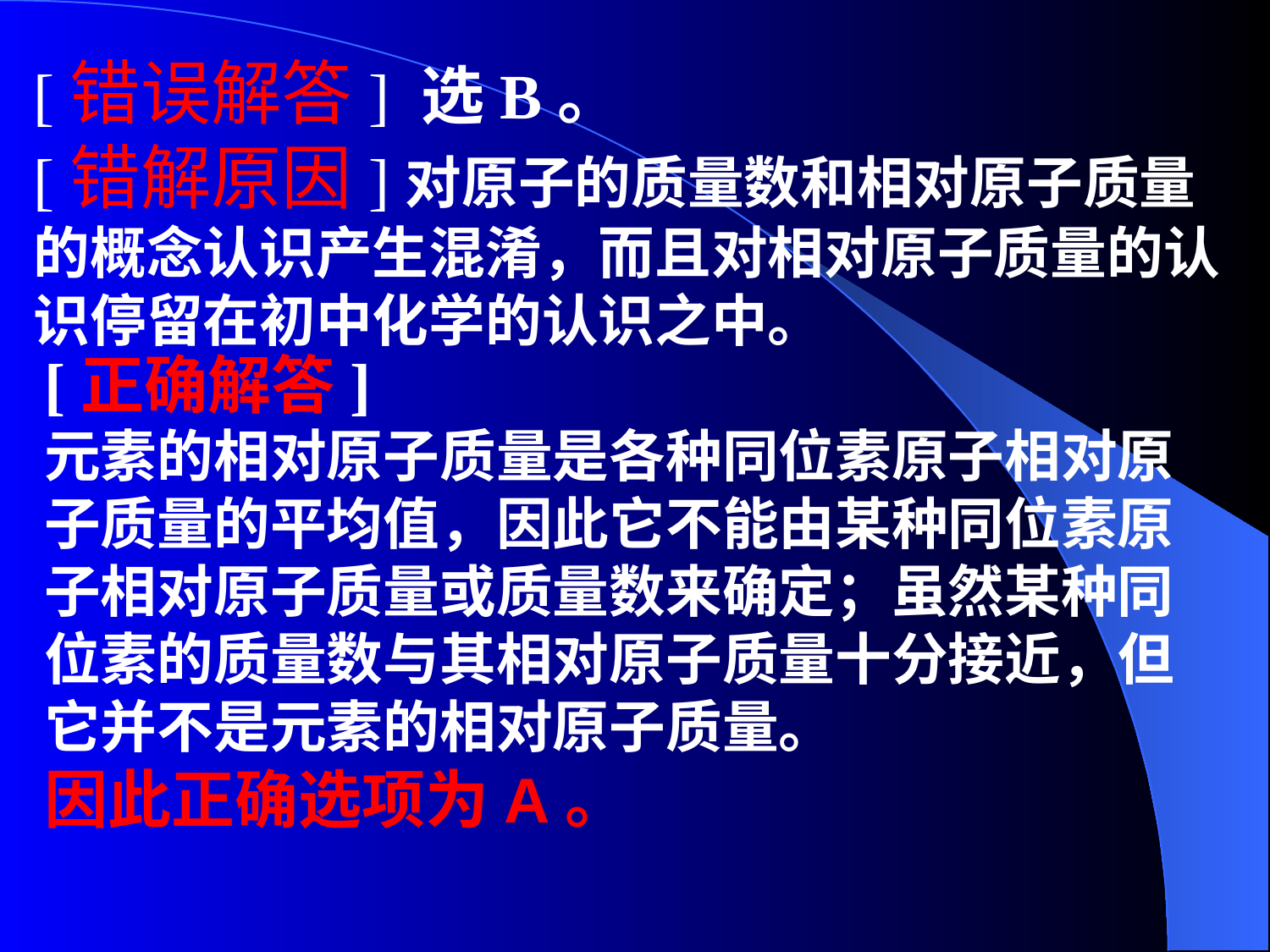

[错误解答] 选B。
[错解原因]对原子的质量数和相对原子质量的概念认识产生混淆，而且对相对原子质量的认识停留在初中化学的认识之中。
[正确解答]
元素的相对原子质量是各种同位素原子相对原子质量的平均值，因此它不能由某种同位素原子相对原子质量或质量数来确定；虽然某种同位素的质量数与其相对原子质量十分接近，但它并不是元素的相对原子质量。
因此正确选项为A。

11